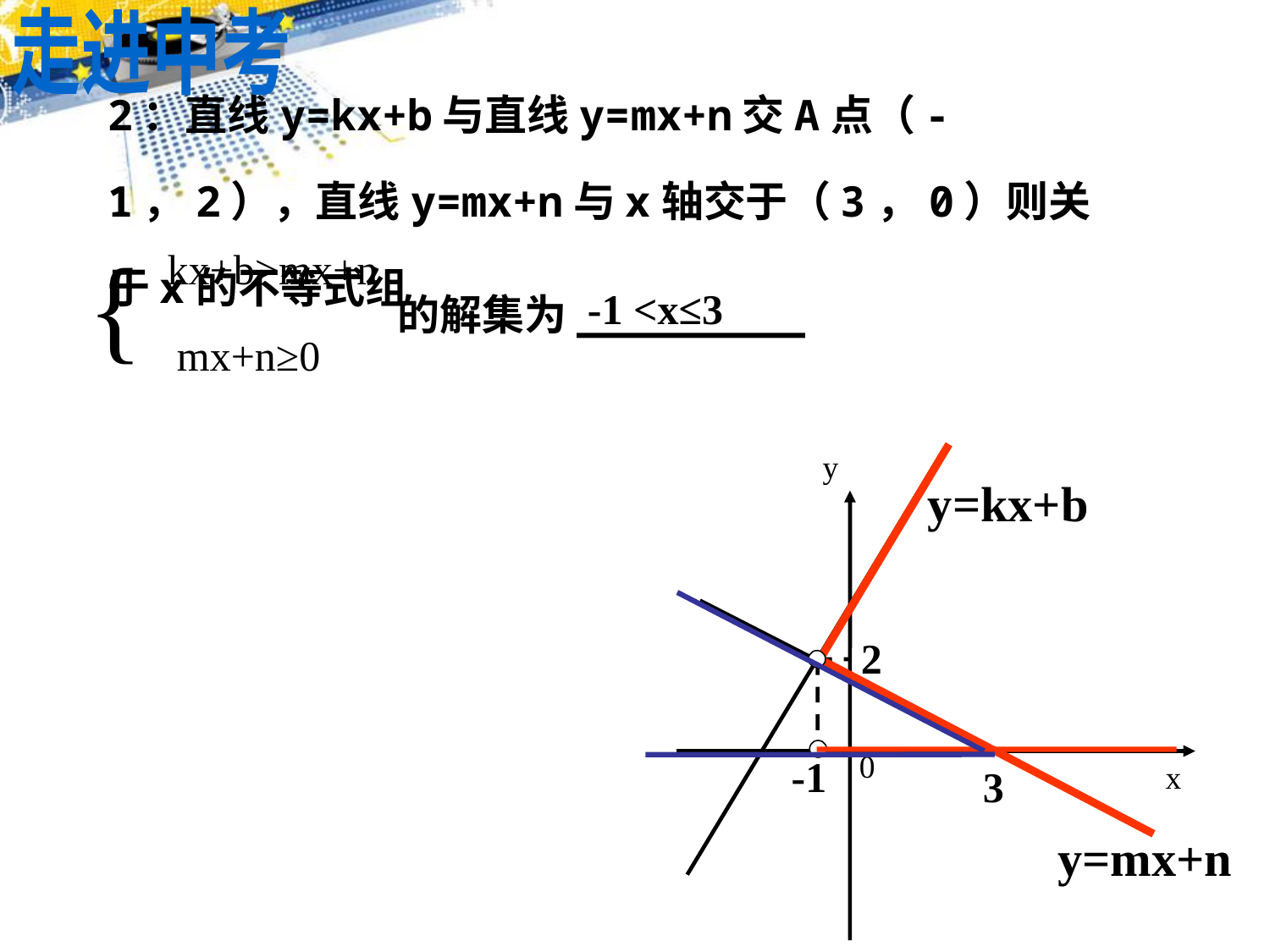

走进中考
2：直线y=kx+b与直线y=mx+n交A点（-1，2），直线y=mx+n与x轴交于（3，0）则关于x的不等式组
{
kx+b>mx+n
的解集为_________
-1 <x≤3
mx+n≥0
y

y=kx+b

2

0
-1

x
3
y=mx+n